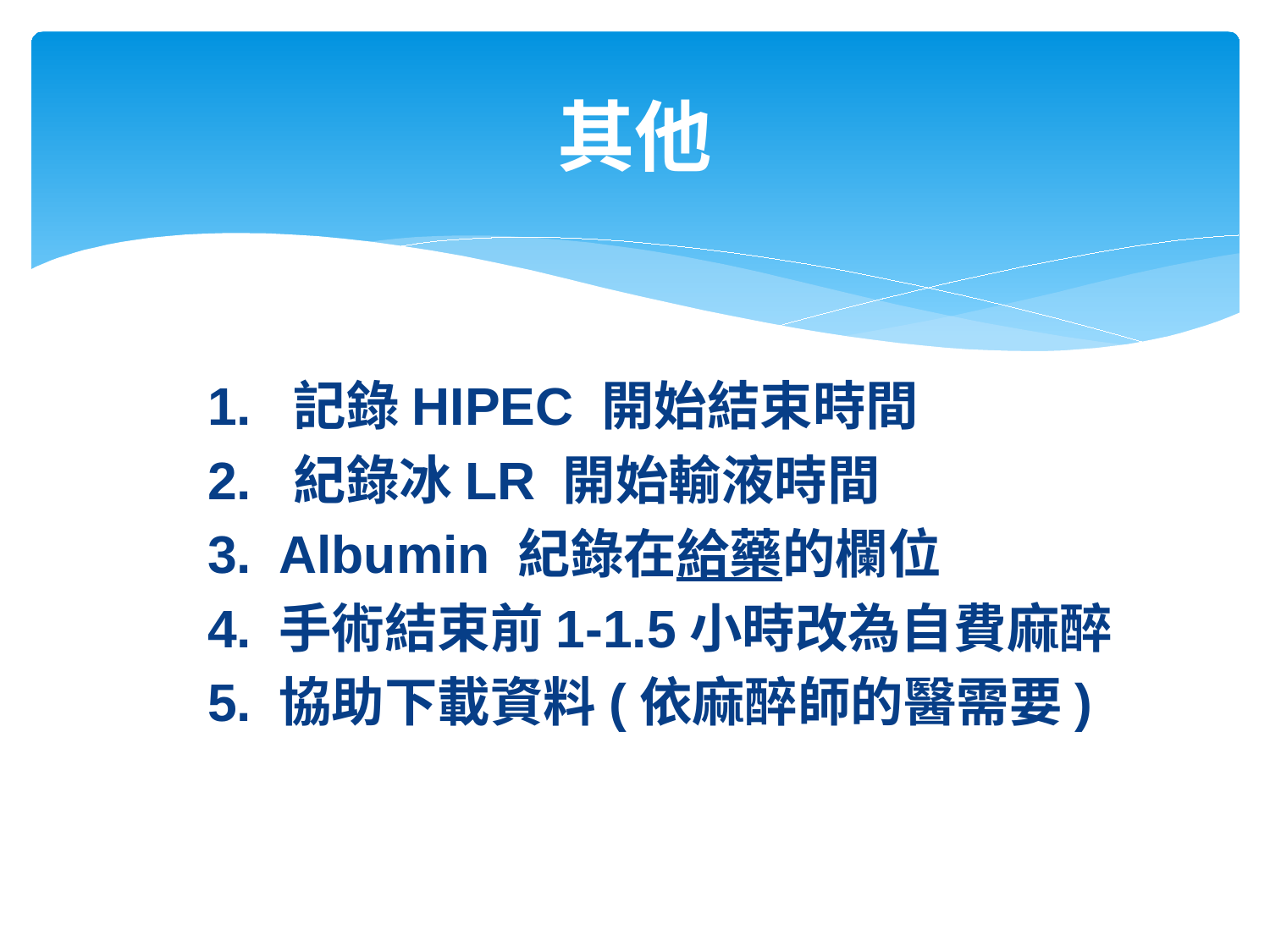

# 其他
1.  記錄HIPEC 開始結束時間
2.  紀錄冰LR 開始輸液時間
3.  Albumin 紀錄在給藥的欄位
4. 手術結束前1-1.5小時改為自費麻醉
5. 協助下載資料(依麻醉師的醫需要)